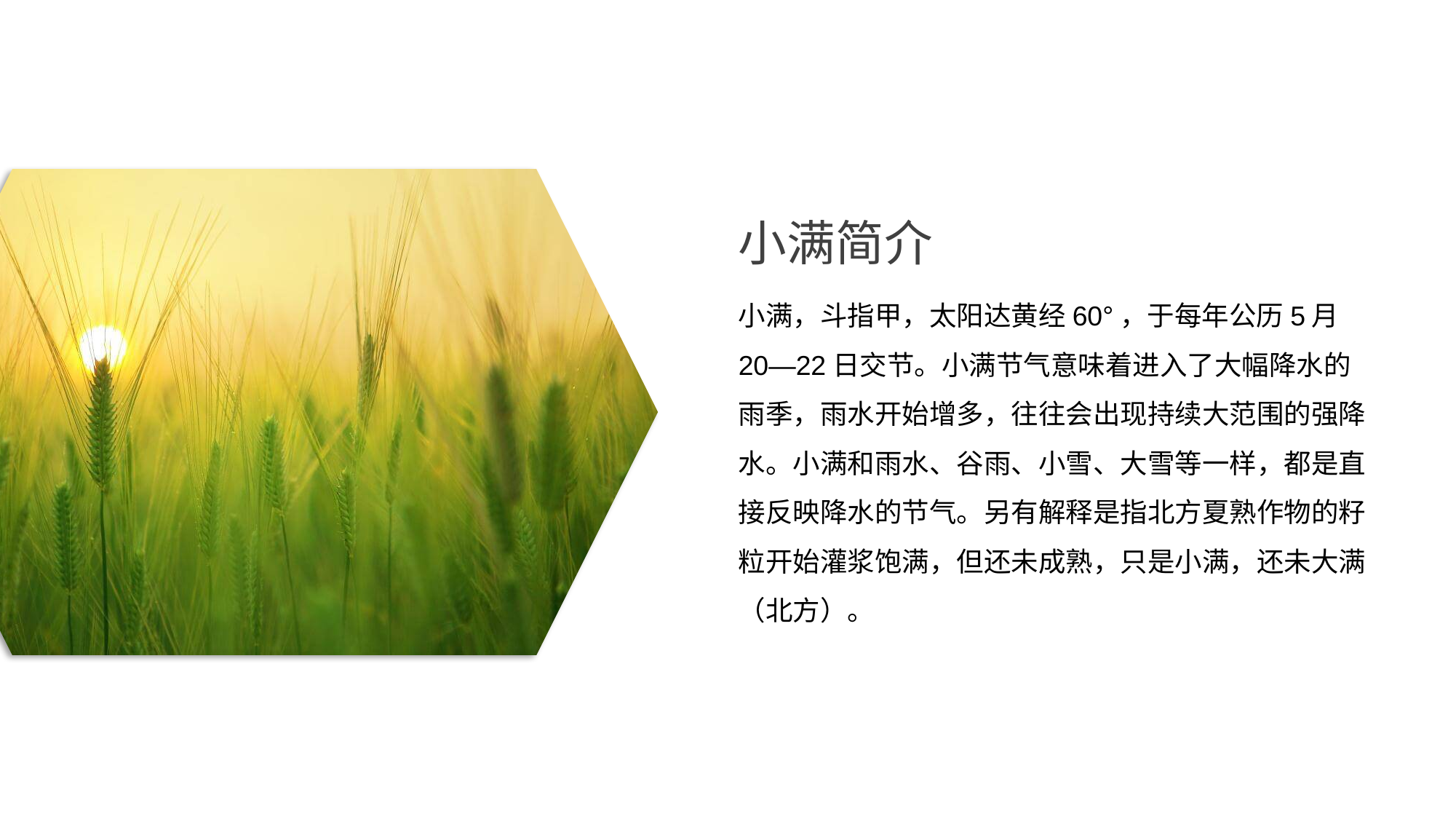

https://www.ypppt.com/

小满简介
小满，斗指甲，太阳达黄经60°，于每年公历5月20—22日交节。小满节气意味着进入了大幅降水的雨季，雨水开始增多，往往会出现持续大范围的强降水。小满和雨水、谷雨、小雪、大雪等一样，都是直接反映降水的节气。另有解释是指北方夏熟作物的籽粒开始灌浆饱满，但还未成熟，只是小满，还未大满（北方）。